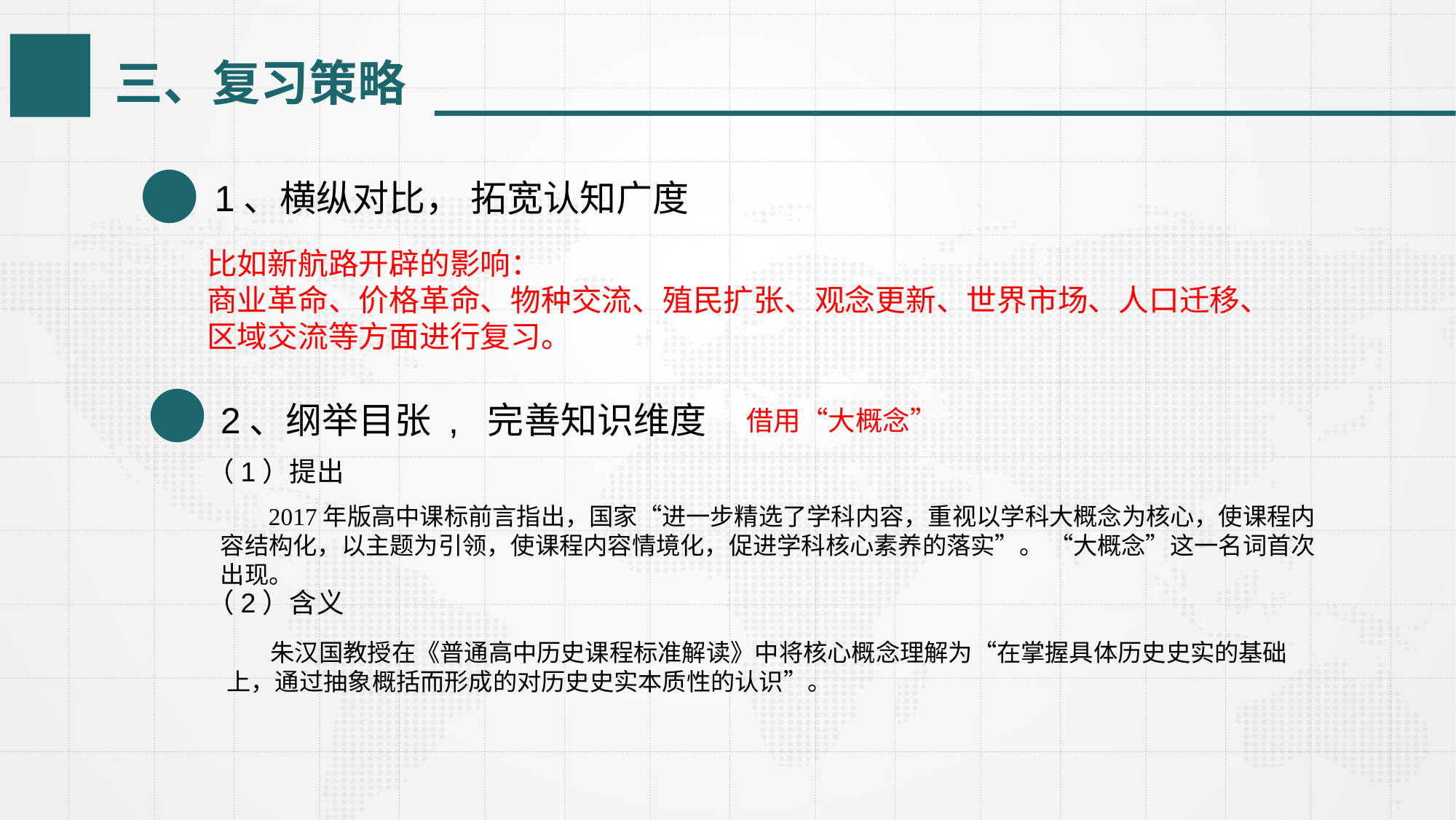

三、复习策略

1、横纵对比， 拓宽认知广度
比如新航路开辟的影响：
商业革命、价格革命、物种交流、殖民扩张、观念更新、世界市场、人口迁移、区域交流等方面进行复习。

2、纲举目张 ,  完善知识维度
借用“大概念”
（1）提出

（2）含义

        2017年版高中课标前言指出，国家“进一步精选了学科内容，重视以学科大概念为核心，使课程内容结构化，以主题为引领，使课程内容情境化，促进学科核心素养的落实”。 “大概念”这一名词首次出现。

       朱汉国教授在《普通高中历史课程标准解读》中将核心概念理解为“在掌握具体历史史实的基础上，通过抽象概括而形成的对历史史实本质性的认识”。